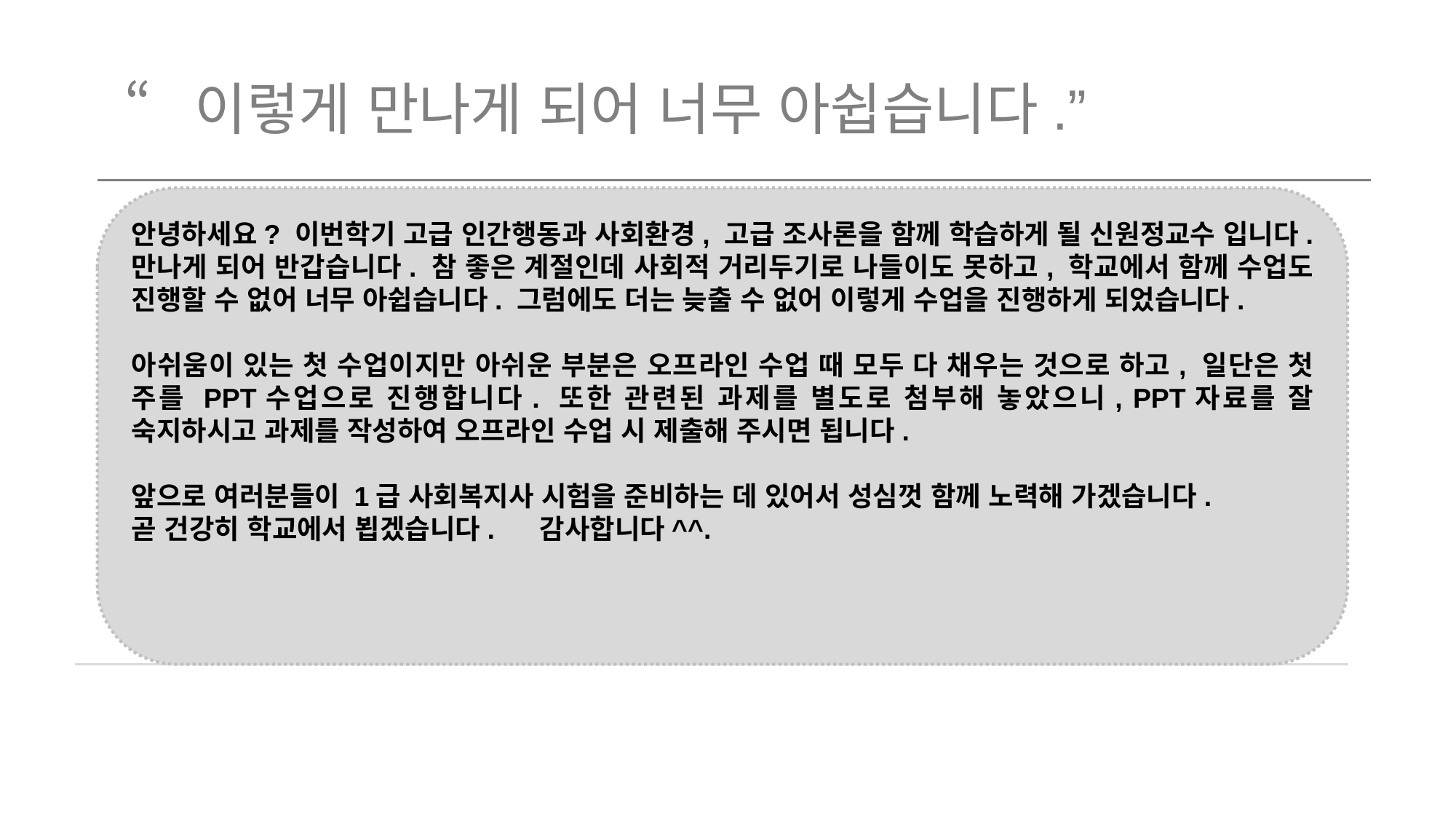

“이렇게 만나게 되어 너무 아쉽습니다.”
안녕하세요? 이번학기 고급 인간행동과 사회환경, 고급 조사론을 함께 학습하게 될 신원정교수 입니다.
만나게 되어 반갑습니다. 참 좋은 계절인데 사회적 거리두기로 나들이도 못하고, 학교에서 함께 수업도 진행할 수 없어 너무 아쉽습니다. 그럼에도 더는 늦출 수 없어 이렇게 수업을 진행하게 되었습니다.

아쉬움이 있는 첫 수업이지만 아쉬운 부분은 오프라인 수업 때 모두 다 채우는 것으로 하고, 일단은 첫 주를 PPT수업으로 진행합니다. 또한 관련된 과제를 별도로 첨부해 놓았으니, PPT자료를 잘 숙지하시고 과제를 작성하여 오프라인 수업 시 제출해 주시면 됩니다.

앞으로 여러분들이 1급 사회복지사 시험을 준비하는 데 있어서 성심껏 함께 노력해 가겠습니다.
곧 건강히 학교에서 뵙겠습니다.     감사합니다^^.